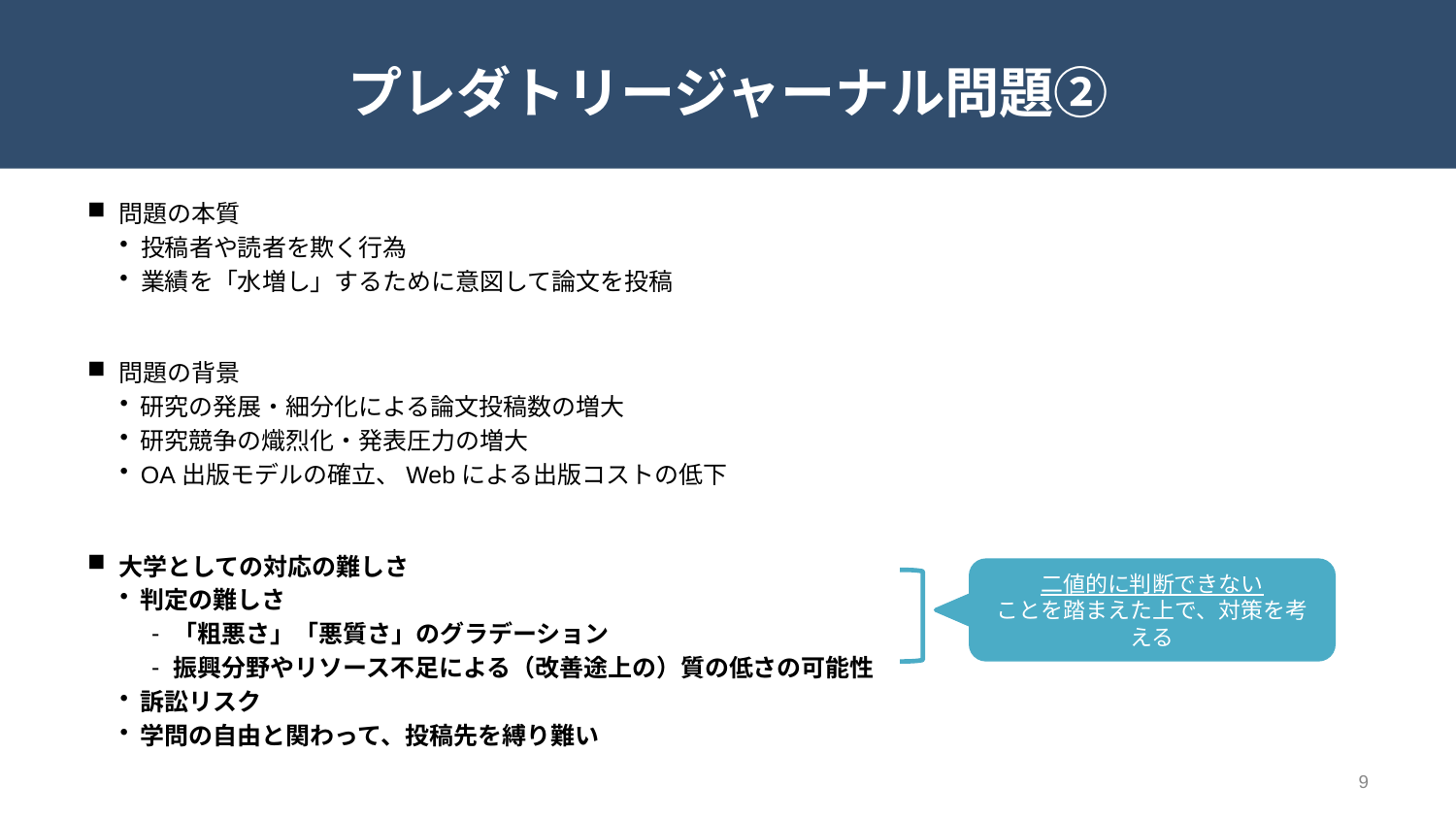

# プレダトリージャーナル問題②
問題の本質
投稿者や読者を欺く行為
業績を「水増し」するために意図して論文を投稿

問題の背景
研究の発展・細分化による論文投稿数の増大
研究競争の熾烈化・発表圧力の増大
OA出版モデルの確立、Webによる出版コストの低下

大学としての対応の難しさ
判定の難しさ
「粗悪さ」「悪質さ」のグラデーション
振興分野やリソース不足による（改善途上の）質の低さの可能性
訴訟リスク
学問の自由と関わって、投稿先を縛り難い

二値的に判断できない
ことを踏まえた上で、対策を考える

9